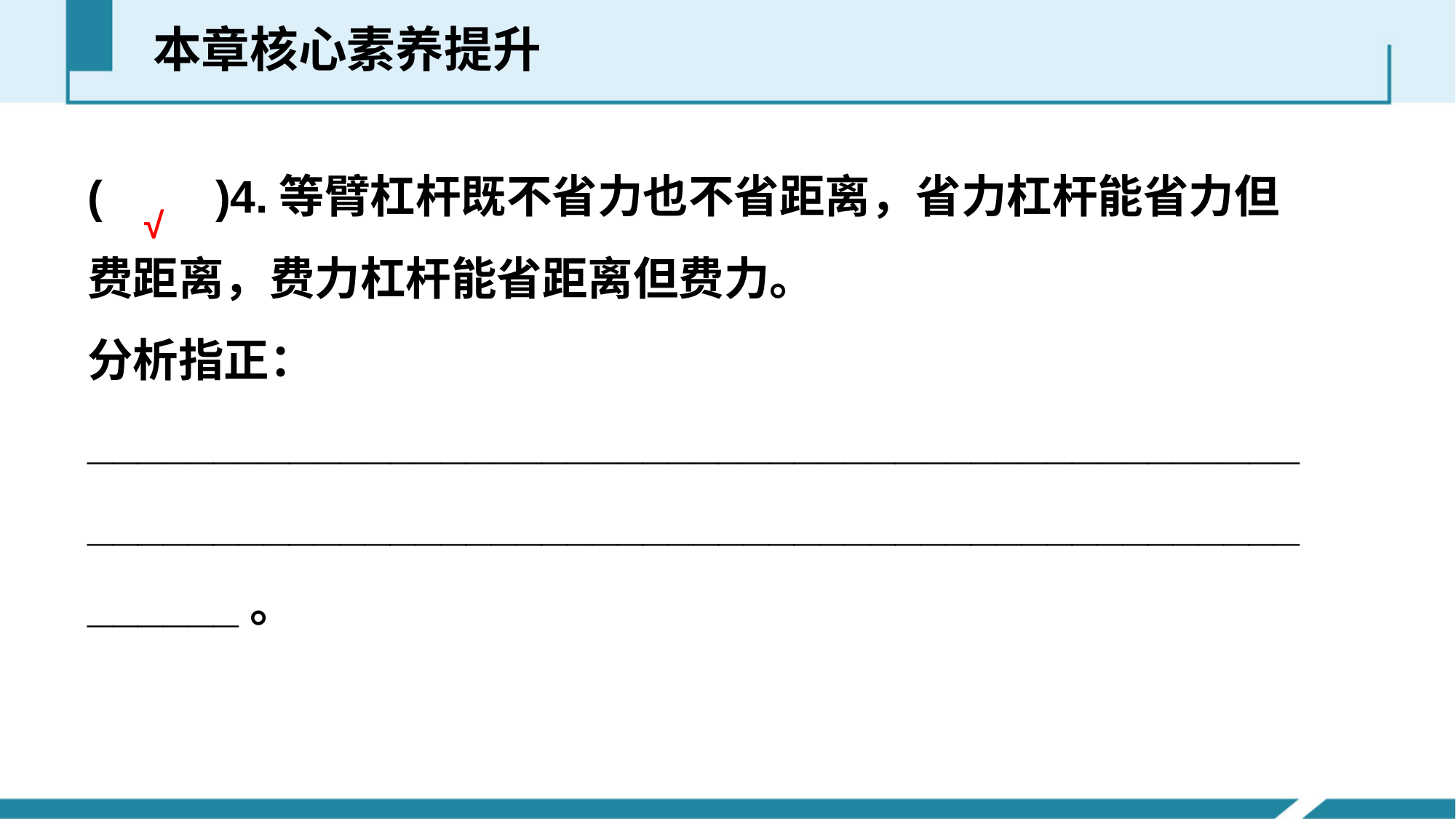

本章核心素养提升
(　　)4.等臂杠杆既不省力也不省距离，省力杠杆能省力但费距离，费力杠杆能省距离但费力。
分析指正：______________________________________________________________________________________________________。
√